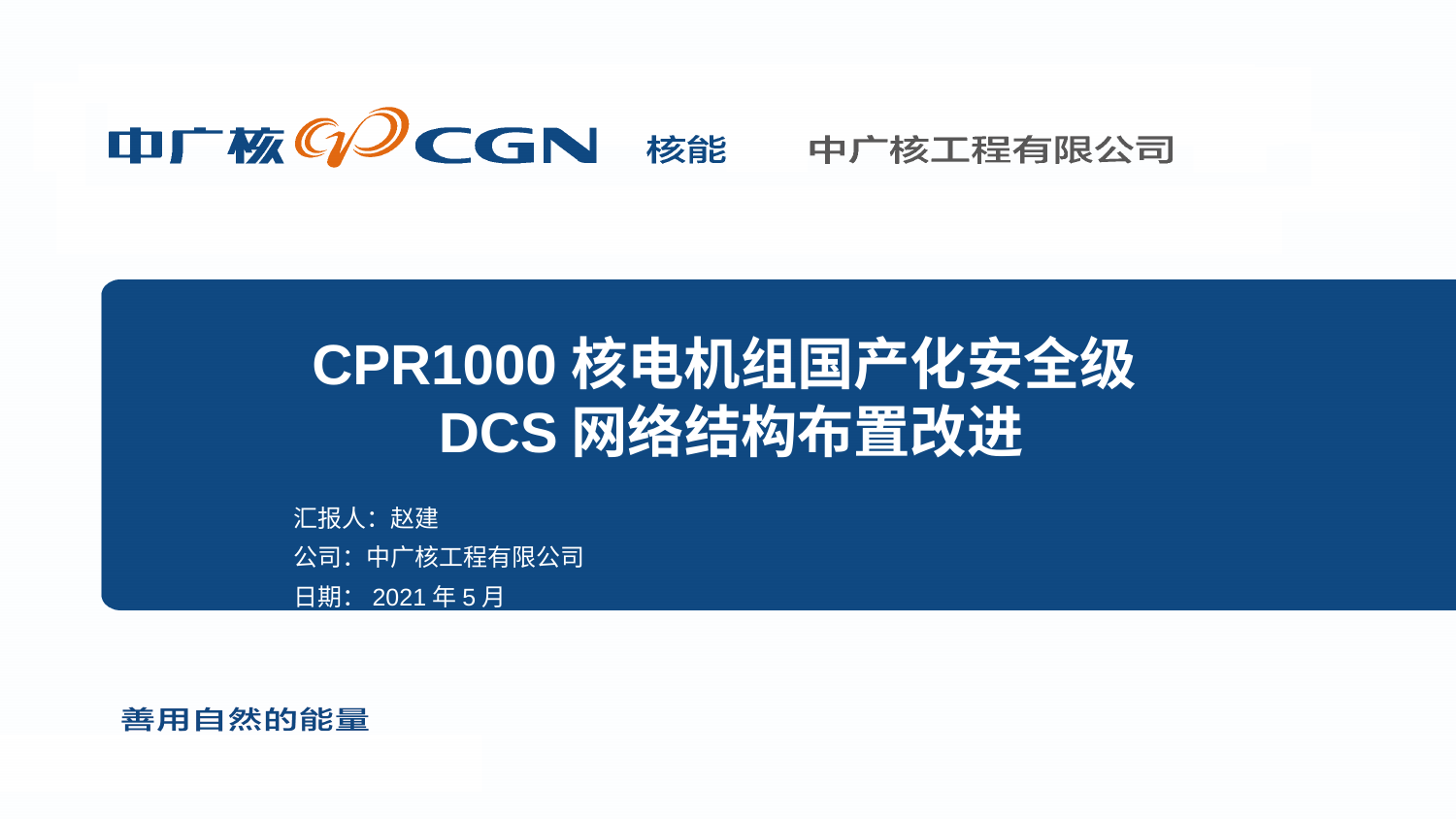

# CPR1000核电机组国产化安全级DCS网络结构布置改进
汇报人：赵建
公司：中广核工程有限公司
日期：2021年5月